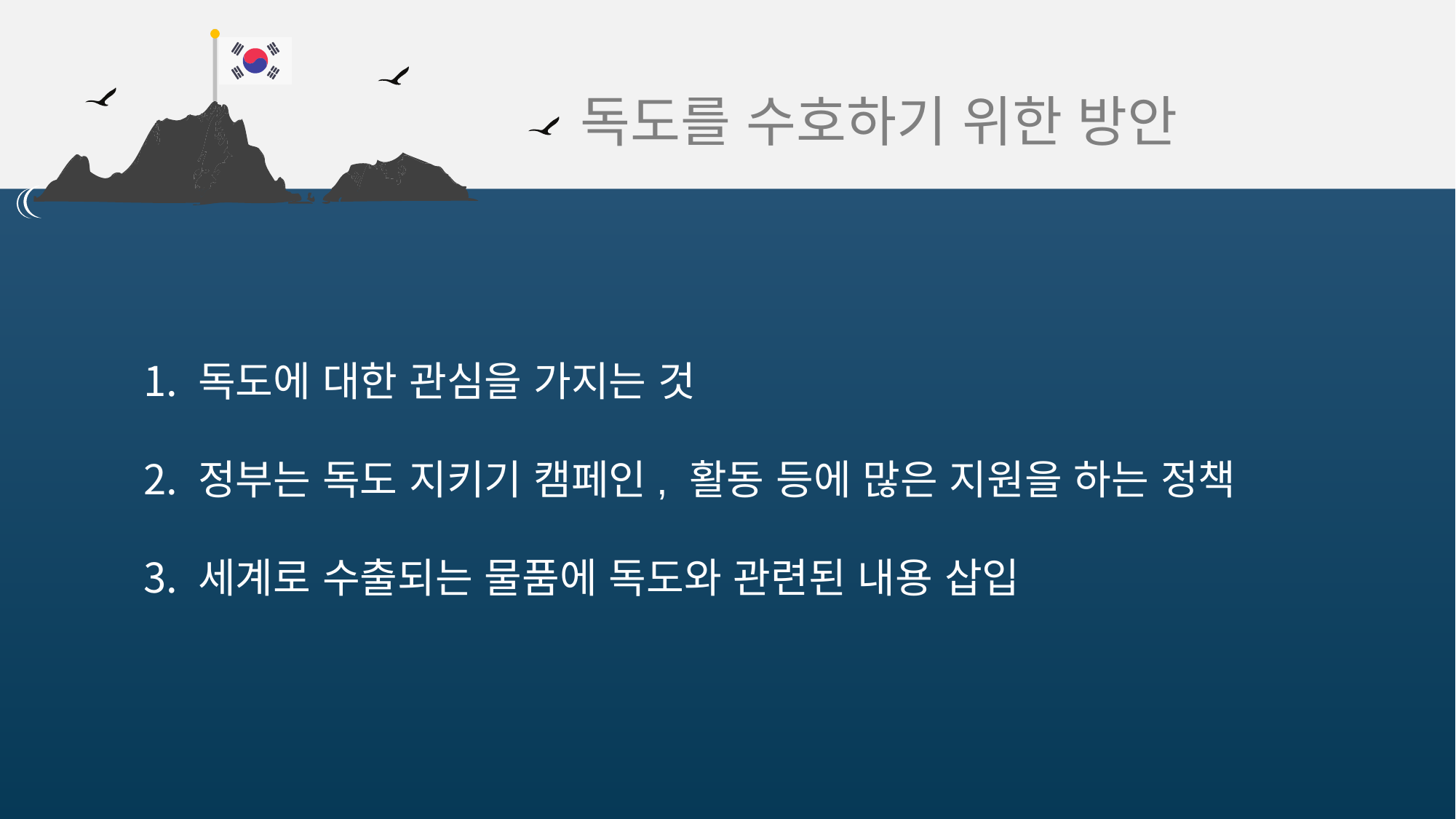

독도를 수호하기 위한 방안

독도에 대한 관심을 가지는 것
정부는 독도 지키기 캠페인, 활동 등에 많은 지원을 하는 정책
세계로 수출되는 물품에 독도와 관련된 내용 삽입